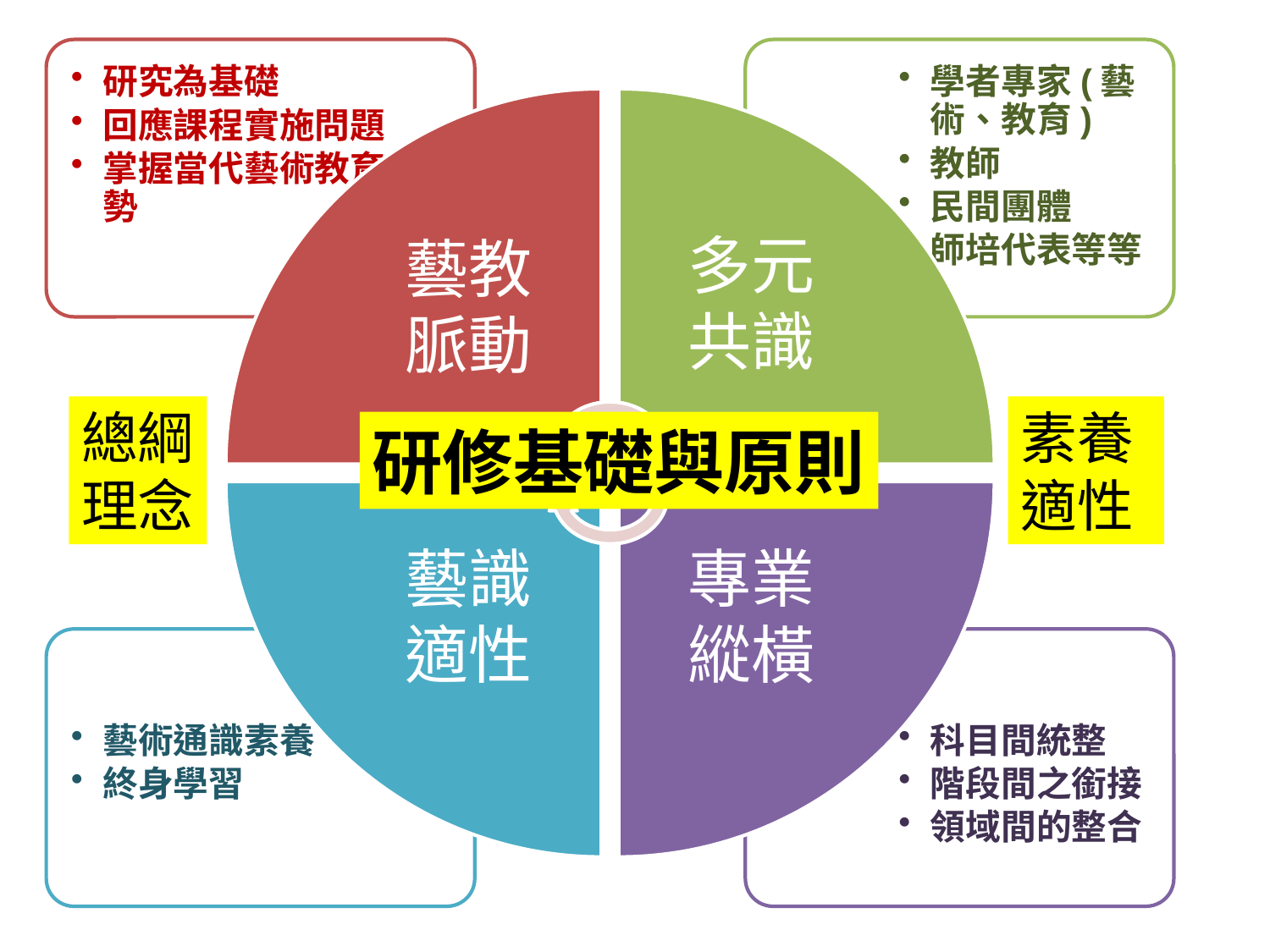

科目間統整
階段間之銜接
領域間的整合
藝術通識素養
終身學習
學者專家(藝術、教育)
教師
民間團體
師培代表等等
研究為基礎
回應課程實施問題
掌握當代藝術教育趨勢
藝教
脈動

多元
共識

專業
縱橫
藝識
適性
總綱
理念
素養
適性
研修基礎與原則